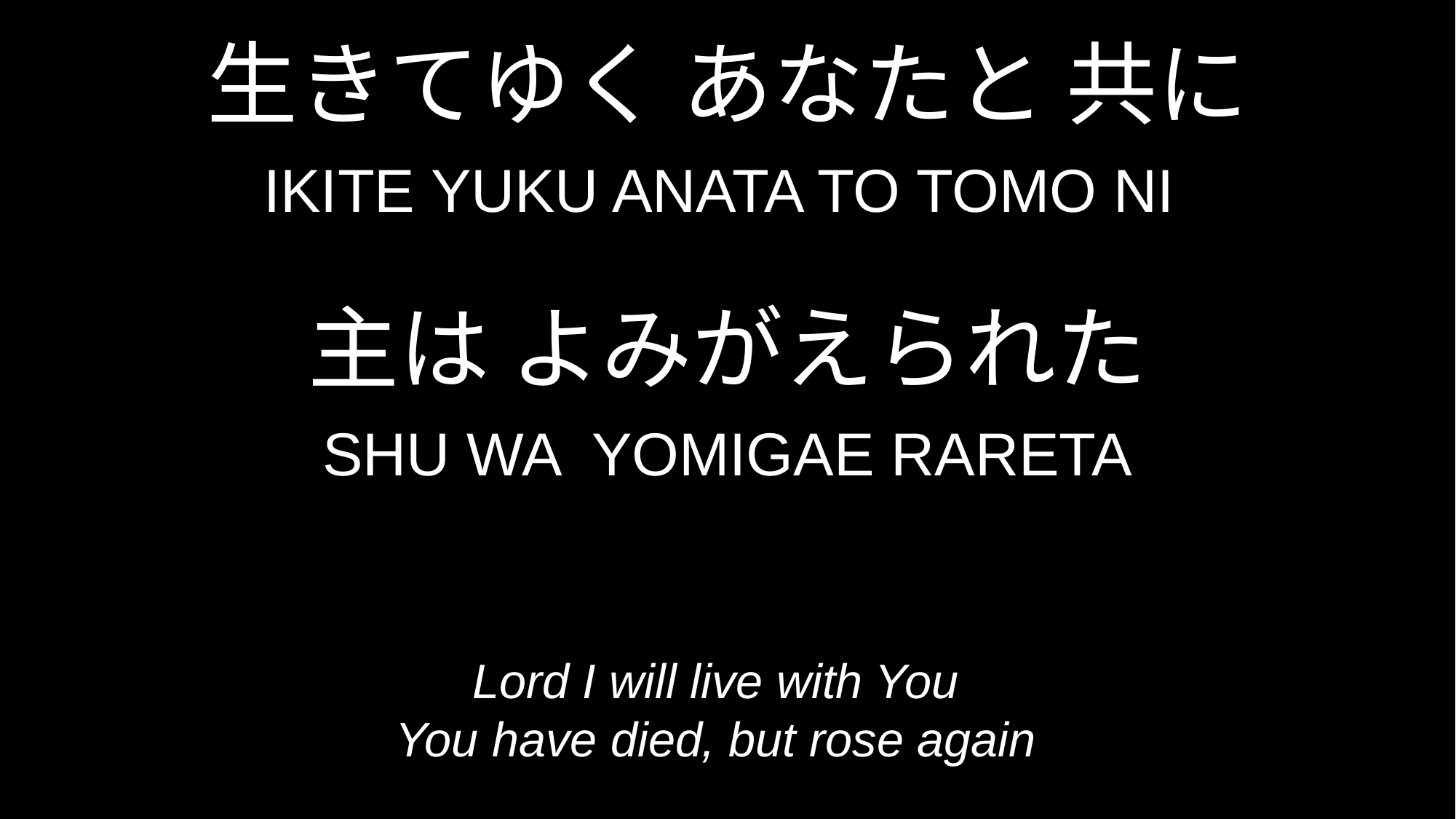

生きてゆく あなたと 共に
IKITE YUKU ANATA TO TOMO NI

主は よみがえられた
SHU WA  YOMIGAE RARETA
Lord I will live with You
You have died, but rose again